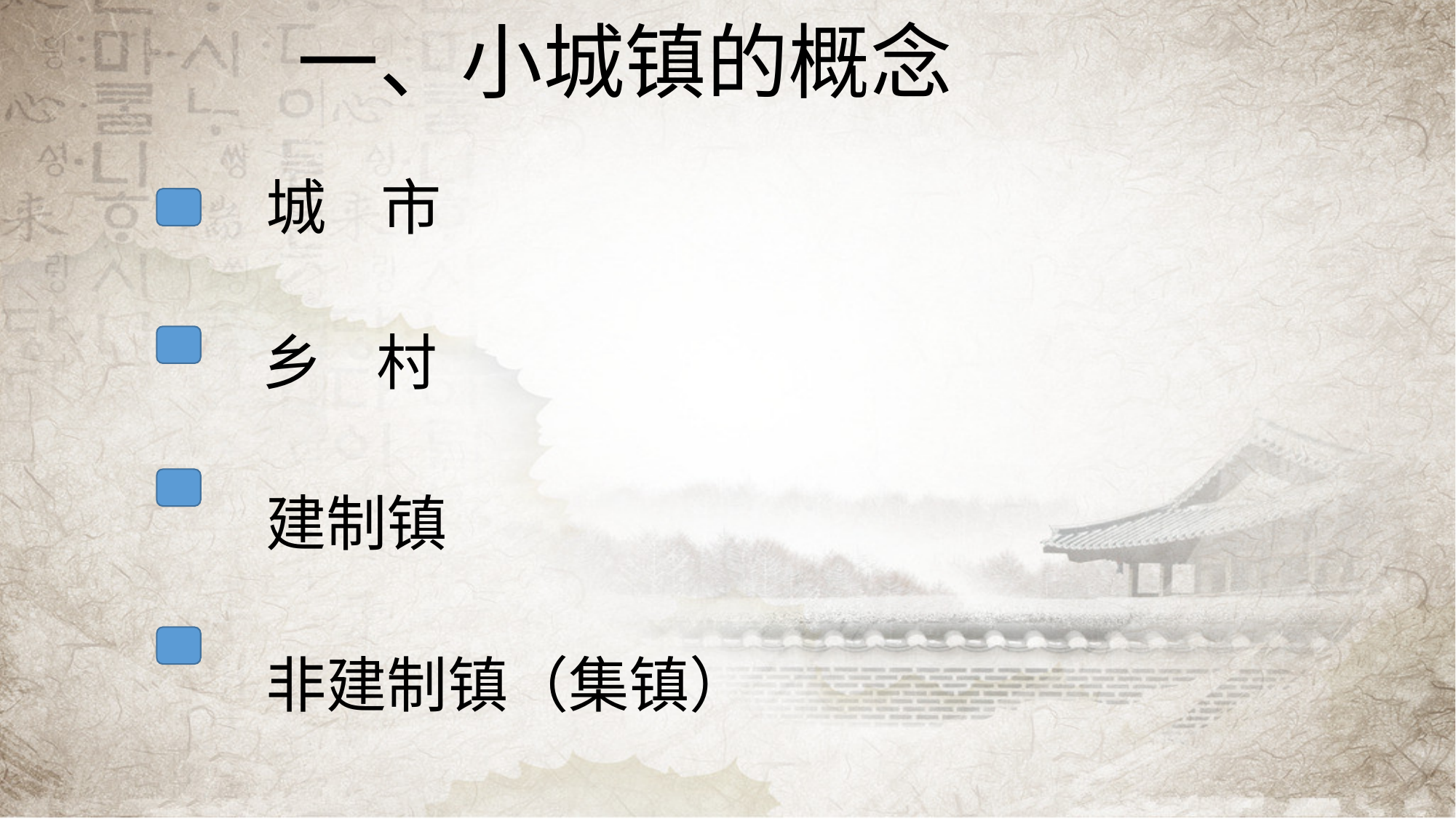

一、小城镇的概念
          城    市

           乡    村

          建制镇

          非建制镇（集镇）